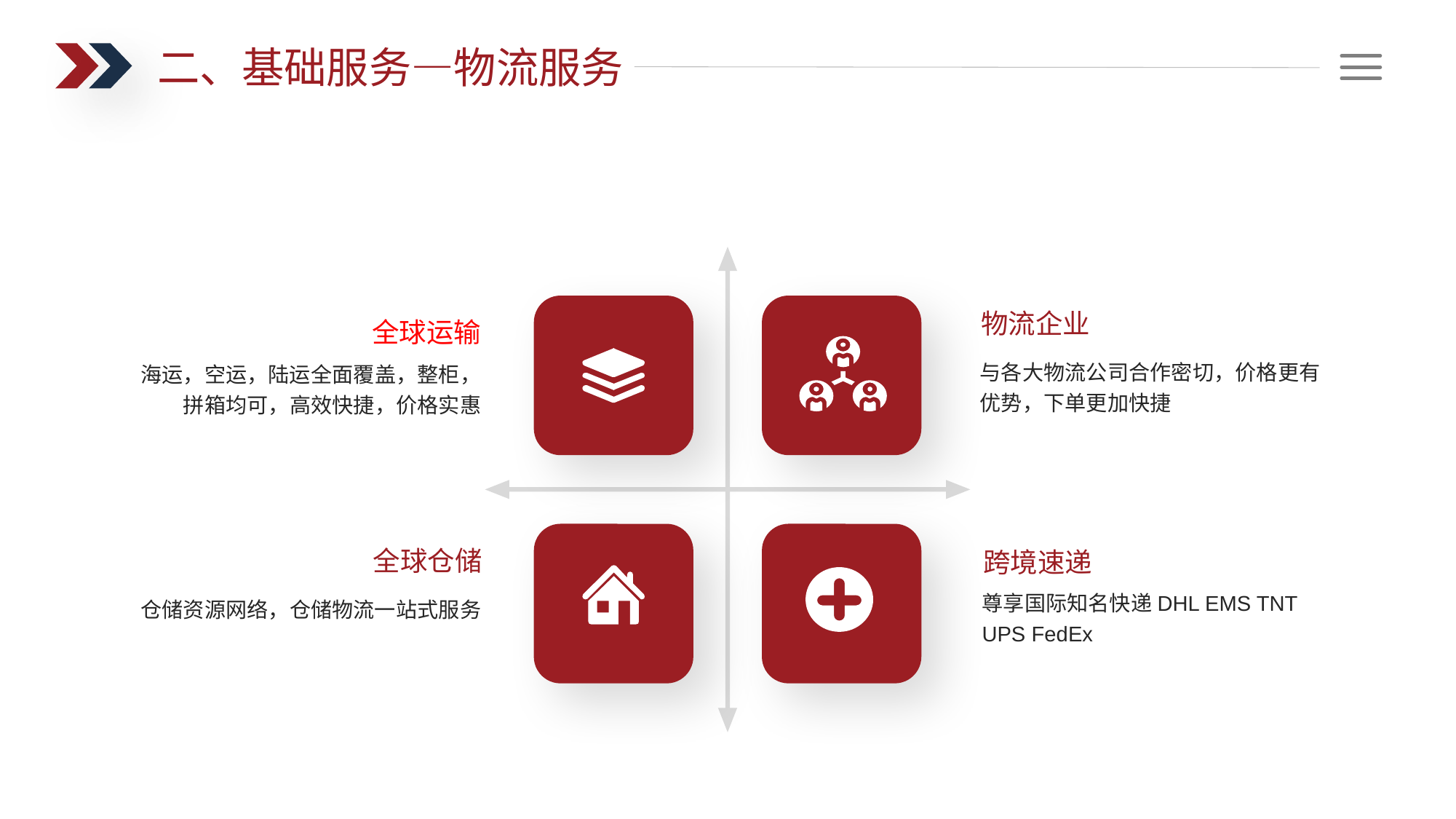

二、基础服务—物流服务

物流企业
与各大物流公司合作密切，价格更有优势，下单更加快捷

全球运输
海运，空运，陆运全面覆盖，整柜，拼箱均可，高效快捷，价格实惠

全球仓储
仓储资源网络，仓储物流一站式服务
跨境速递

尊享国际知名快递DHL EMS TNT UPS FedEx